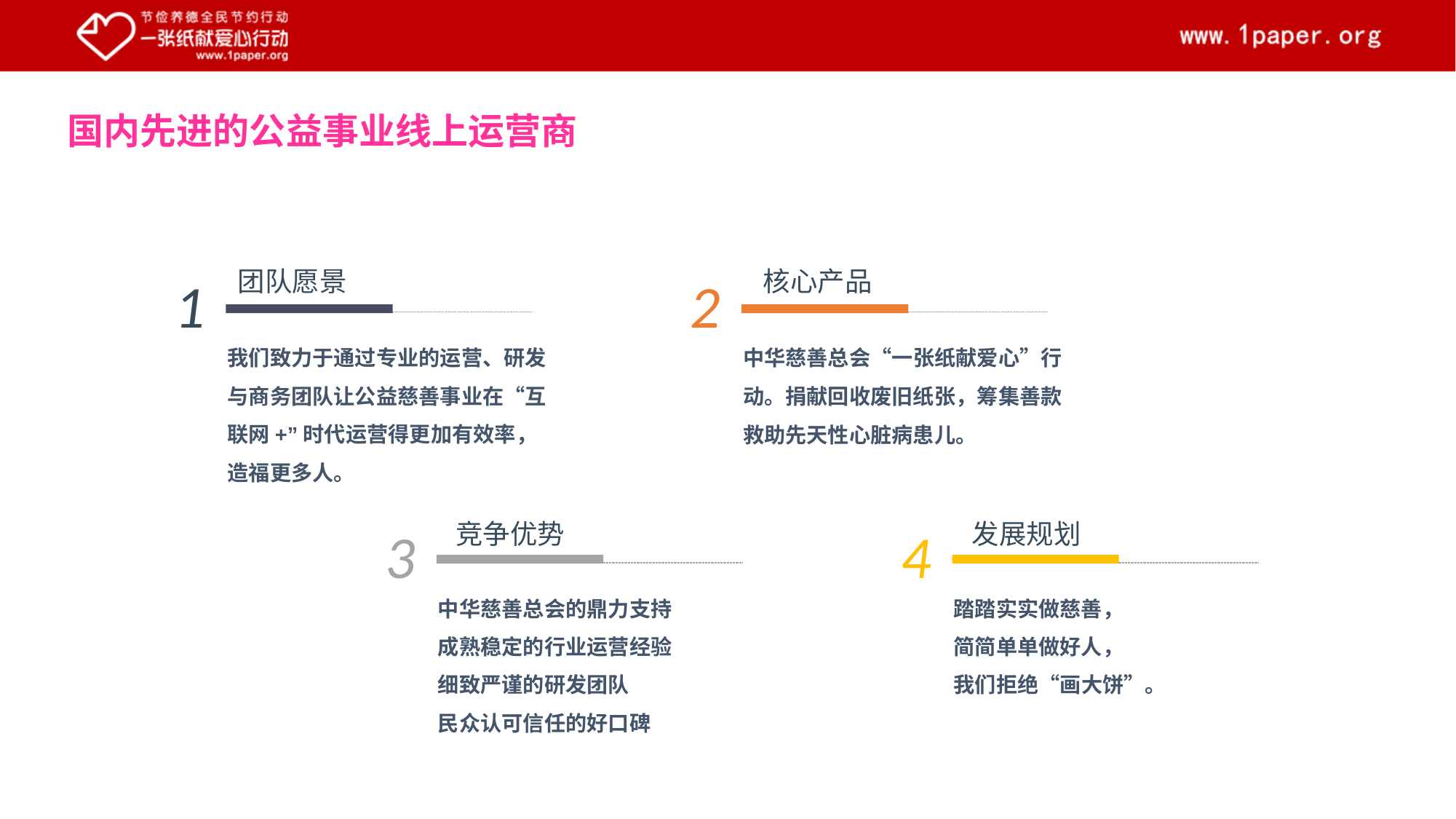

国内先进的公益事业线上运营商
1
2
核心产品
团队愿景

我们致力于通过专业的运营、研发与商务团队让公益慈善事业在“互联网+”时代运营得更加有效率，造福更多人。
中华慈善总会“一张纸献爱心”行动。捐献回收废旧纸张，筹集善款救助先天性心脏病患儿。
3
4
竞争优势
发展规划

中华慈善总会的鼎力支持
成熟稳定的行业运营经验
细致严谨的研发团队
民众认可信任的好口碑

踏踏实实做慈善，
简简单单做好人，
我们拒绝“画大饼”。